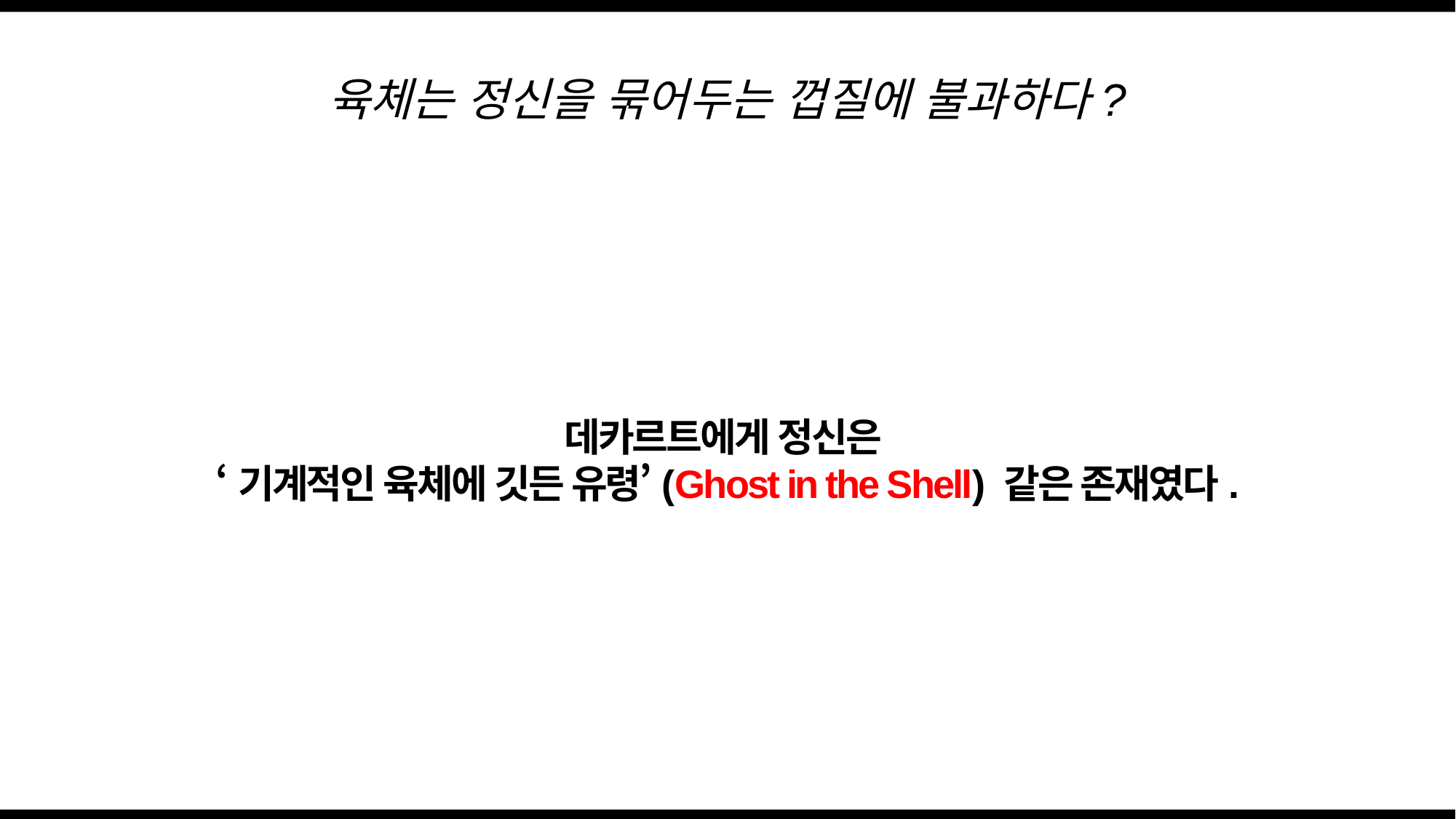

육체는 정신을 묶어두는 껍질에 불과하다?
데카르트에게 정신은
‘기계적인 육체에 깃든 유령’(Ghost in the Shell) 같은 존재였다.